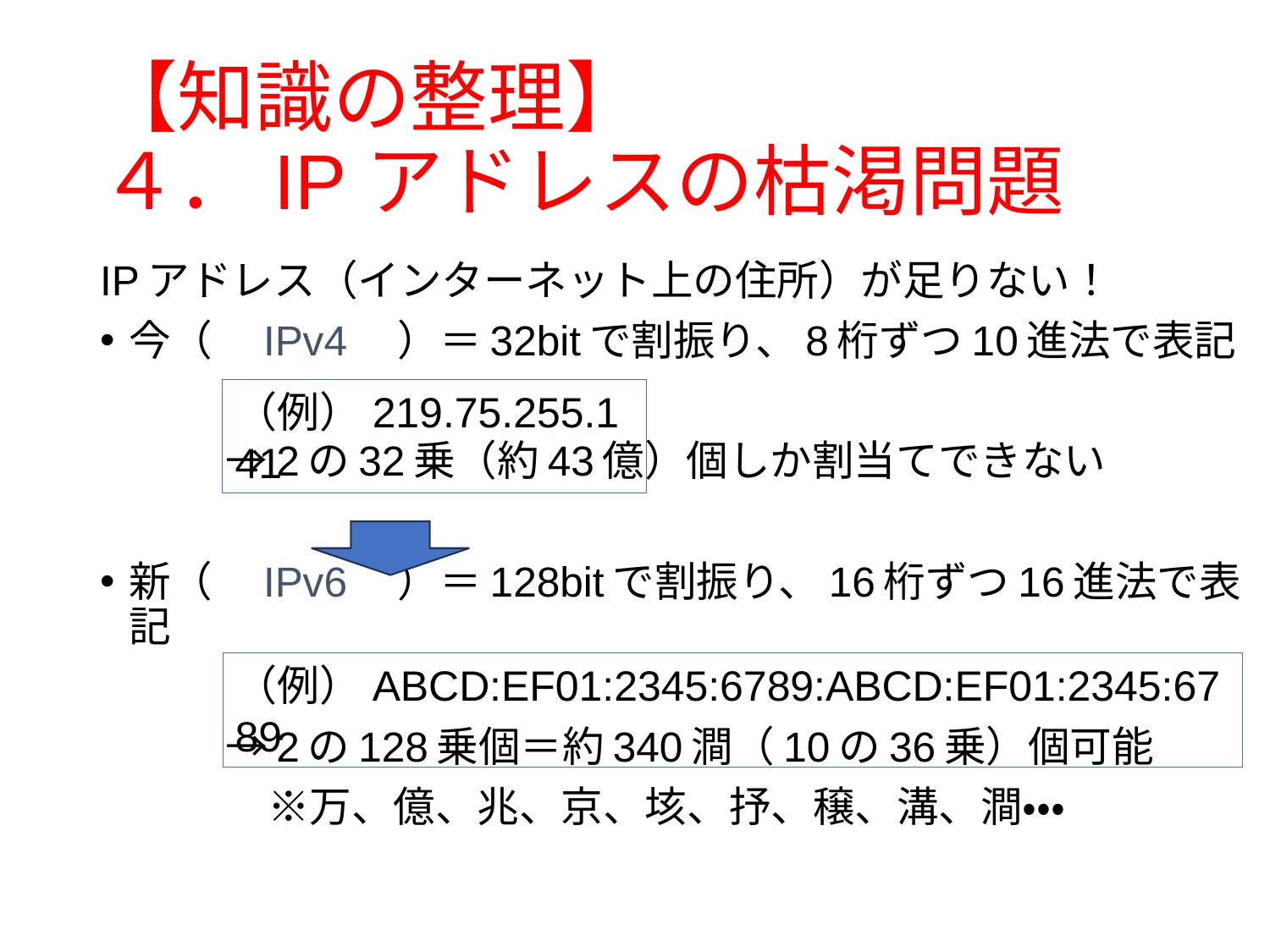

# 【知識の整理】 ４．IPアドレスの枯渇問題
IPアドレス（インターネット上の住所）が足りない！
今（　IPv4　）＝32bitで割振り、8桁ずつ10進法で表記

　　　→2の32乗（約43億）個しか割当てできない

新（　IPv6　）＝128bitで割振り、16桁ずつ16進法で表記

　　　→2の128乗個＝約340澗（10の36乗）個可能
　　　　※万、億、兆、京、垓、抒、穣、溝、澗・・・

（例）219.75.255.141

（例）ABCD:EF01:2345:6789:ABCD:EF01:2345:6789